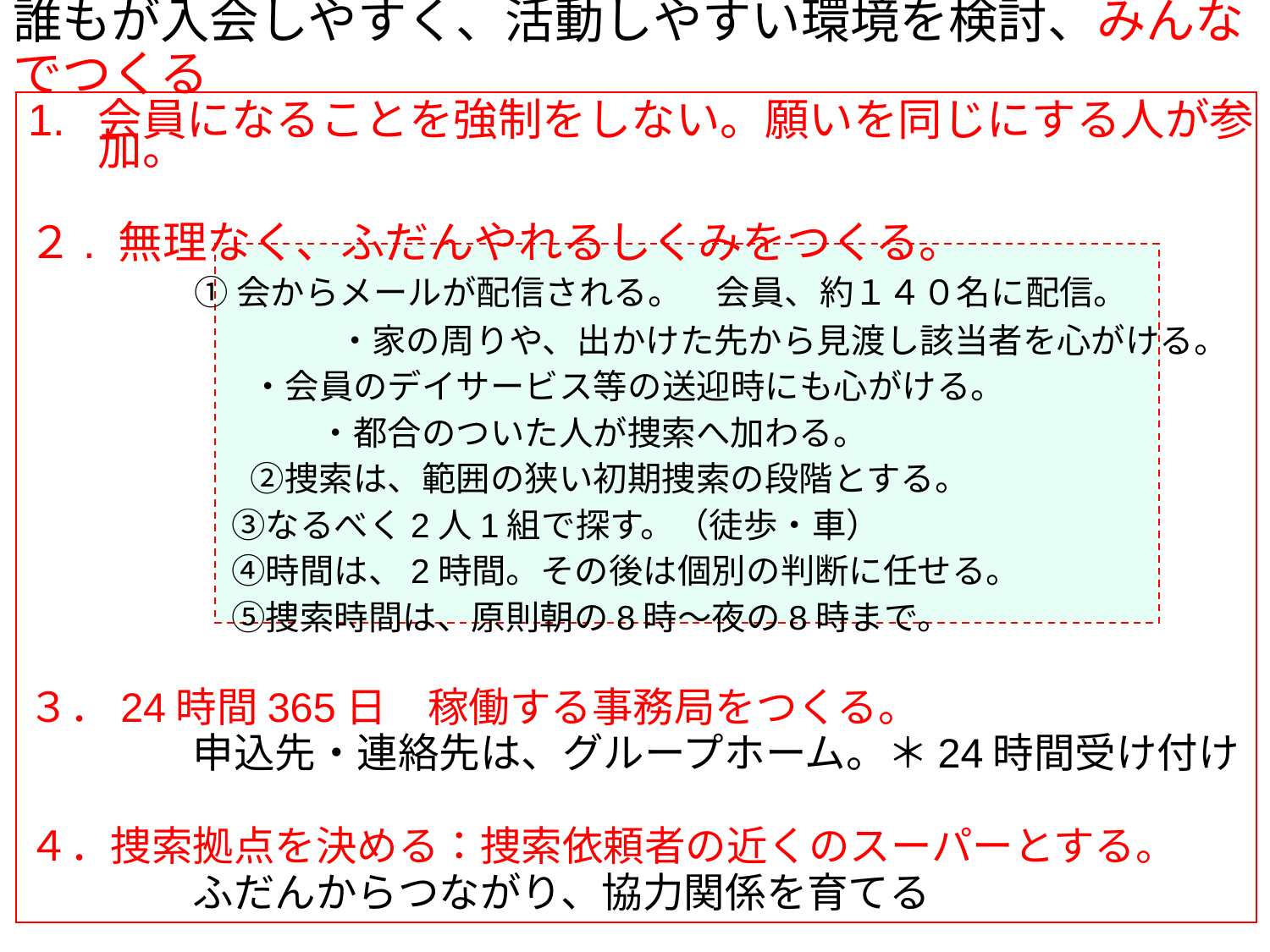

# 誰もが入会しやすく、活動しやすい環境を検討、みんなでつくる

会員になることを強制をしない。願いを同じにする人が参加。

２. 無理なく、ふだんやれるしくみをつくる。
       ①会からメールが配信される。　会員、約１４０名に配信。
　　　　　 　・家の周りや、出かけた先から見渡し該当者を心がける。
        　   ・会員のデイサービス等の送迎時にも心がける。
　　　　　   ・都合のついた人が捜索へ加わる。
　　 　  ②捜索は、範囲の狭い初期捜索の段階とする。
　　     ③なるべく2人1組で探す。（徒歩・車）
　　     ④時間は、2時間。その後は個別の判断に任せる。
　　     ⑤捜索時間は、原則朝の8時～夜の8時まで。

３．24時間365日　稼働する事務局をつくる。
　　　　申込先・連絡先は、グループホーム。＊24時間受け付け

４．捜索拠点を決める：捜索依頼者の近くのスーパーとする。
　　　　ふだんからつながり、協力関係を育てる